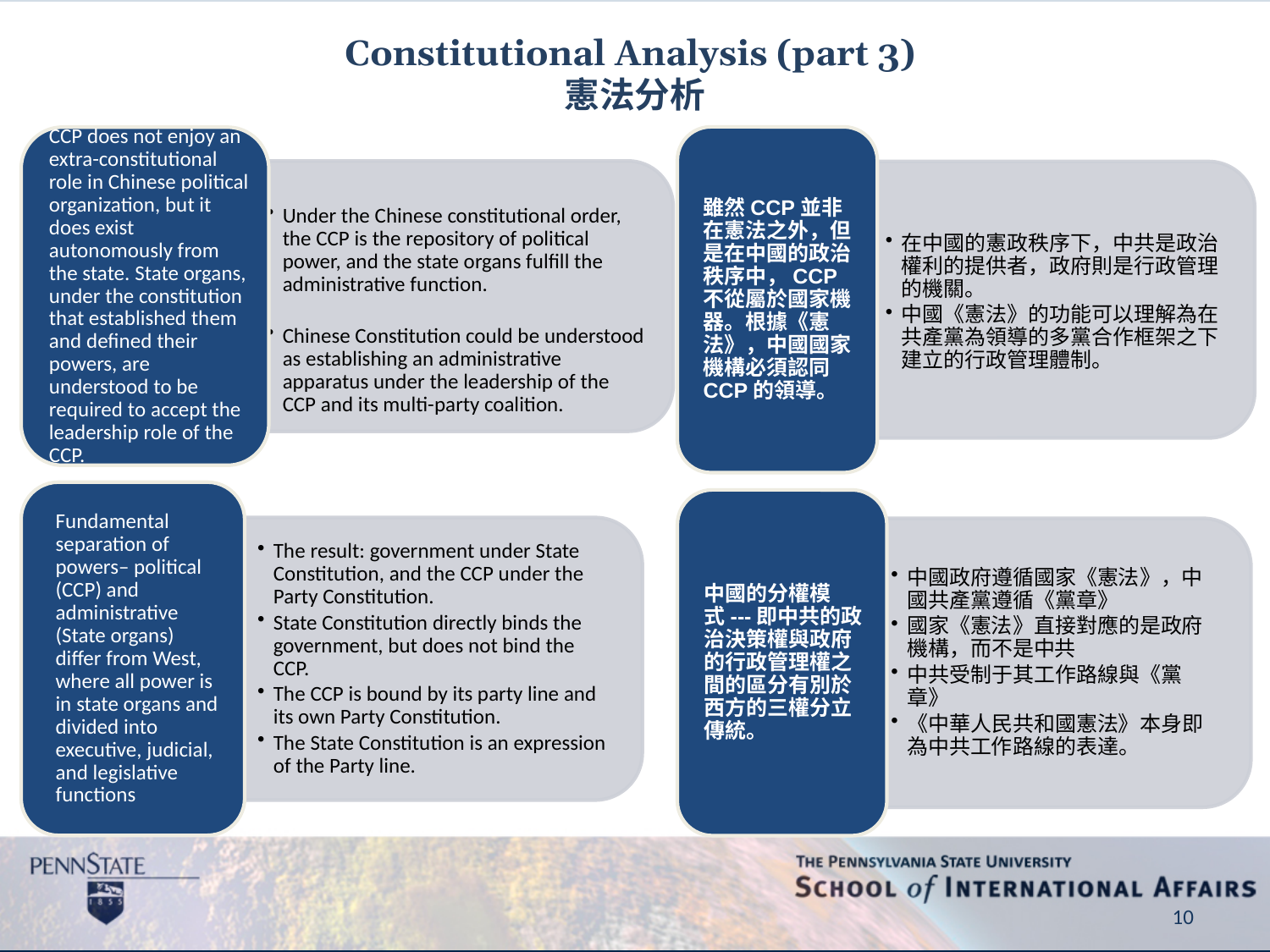

# Constitutional Analysis (part 3) 憲法分析

Under the Chinese constitutional order, the CCP is the repository of political power, and the state organs fulfill the administrative function.

Chinese Constitution could be understood as establishing an administrative apparatus under the leadership of the CCP and its multi-party coalition.
CCP does not enjoy an extra-constitutional role in Chinese political organization, but it does exist autonomously from the state. State organs, under the constitution that established them and defined their powers, are understood to be required to accept the leadership role of the CCP.
The result: government under State Constitution, and the CCP under the Party Constitution.
State Constitution directly binds the government, but does not bind the CCP.
The CCP is bound by its party line and its own Party Constitution.
The State Constitution is an expression of the Party line.
Fundamental separation of powers– political (CCP) and administrative (State organs) differ from West, where all power is in state organs and divided into executive, judicial, and legislative functions

在中國的憲政秩序下，中共是政治權利的提供者，政府則是行政管理的機關。
中國《憲法》的功能可以理解為在共產黨為領導的多黨合作框架之下建立的行政管理體制。

雖然CCP並非在憲法之外，但是在中國的政治秩序中，CCP 不從屬於國家機器。根據《憲法》，中國國家機構必須認同CCP的領導。
中國政府遵循國家《憲法》，中國共產黨遵循《黨章》
國家《憲法》直接對應的是政府機構，而不是中共
中共受制于其工作路線與《黨章》
《中華人民共和國憲法》本身即為中共工作路線的表達。
中國的分權模式---即中共的政治決策權與政府的行政管理權之間的區分有別於西方的三權分立傳統。
10